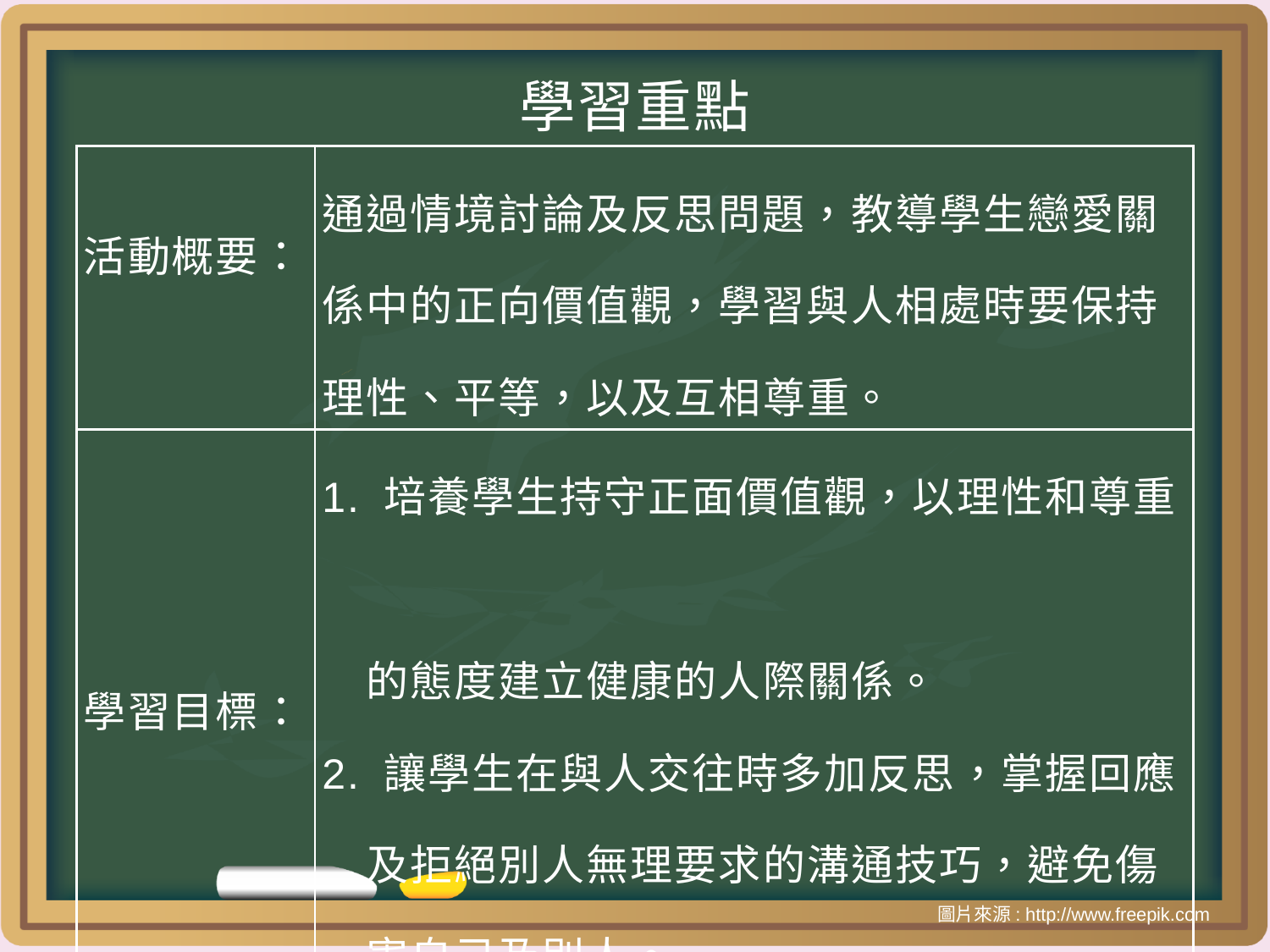

學習重點
| 活動概要： | 通過情境討論及反思問題，教導學生戀愛關係中的正向價值觀，學習與人相處時要保持理性、平等，以及互相尊重。 |
| --- | --- |
| 學習目標： | 1. 培養學生持守正面價值觀，以理性和尊重　　　 　的態度建立健康的人際關係。 2. 讓學生在與人交往時多加反思，掌握回應 　及拒絕別人無理要求的溝通技巧，避免傷 　害自己及別人。 |
| 價值觀和 態度： | 自愛、尊重、理性、責任感 |
圖片來源: http://www.freepik.com